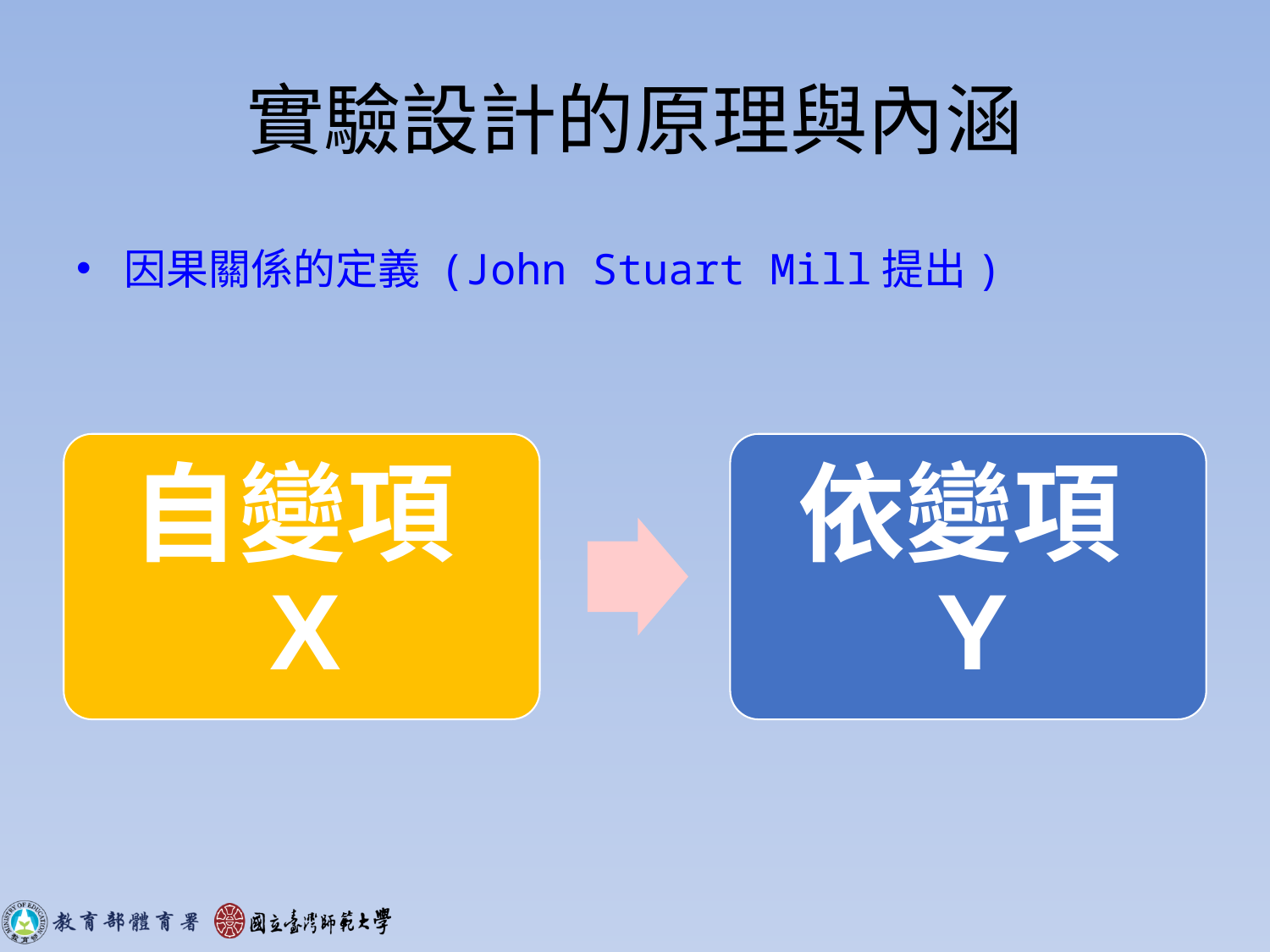

# 實驗設計的原理與內涵
因果關係的定義 (John Stuart Mill提出)
自變項X

依變項Y